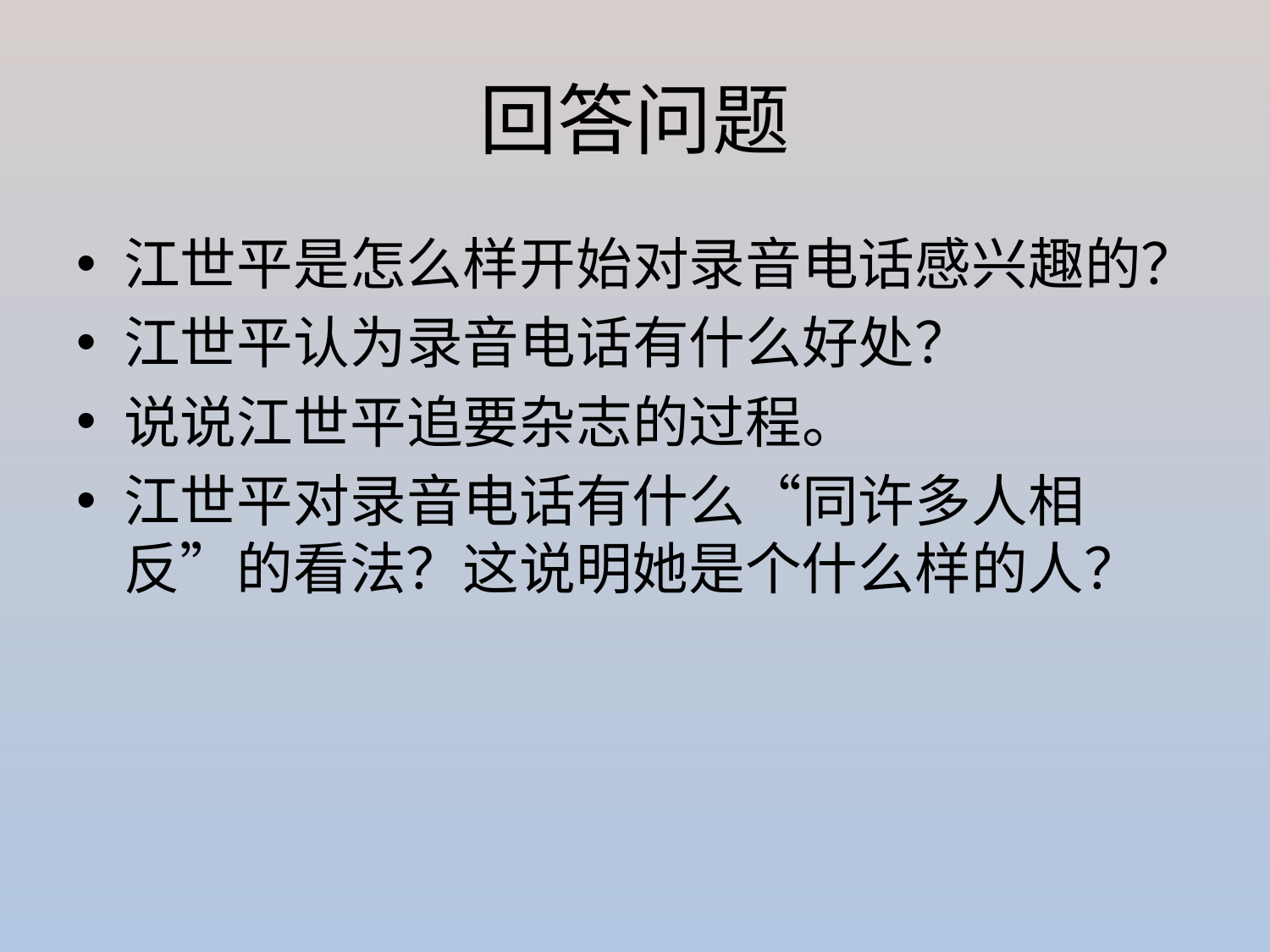

# 回答问题
江世平是怎么样开始对录音电话感兴趣的？
江世平认为录音电话有什么好处？
说说江世平追要杂志的过程。
江世平对录音电话有什么“同许多人相反”的看法？这说明她是个什么样的人？